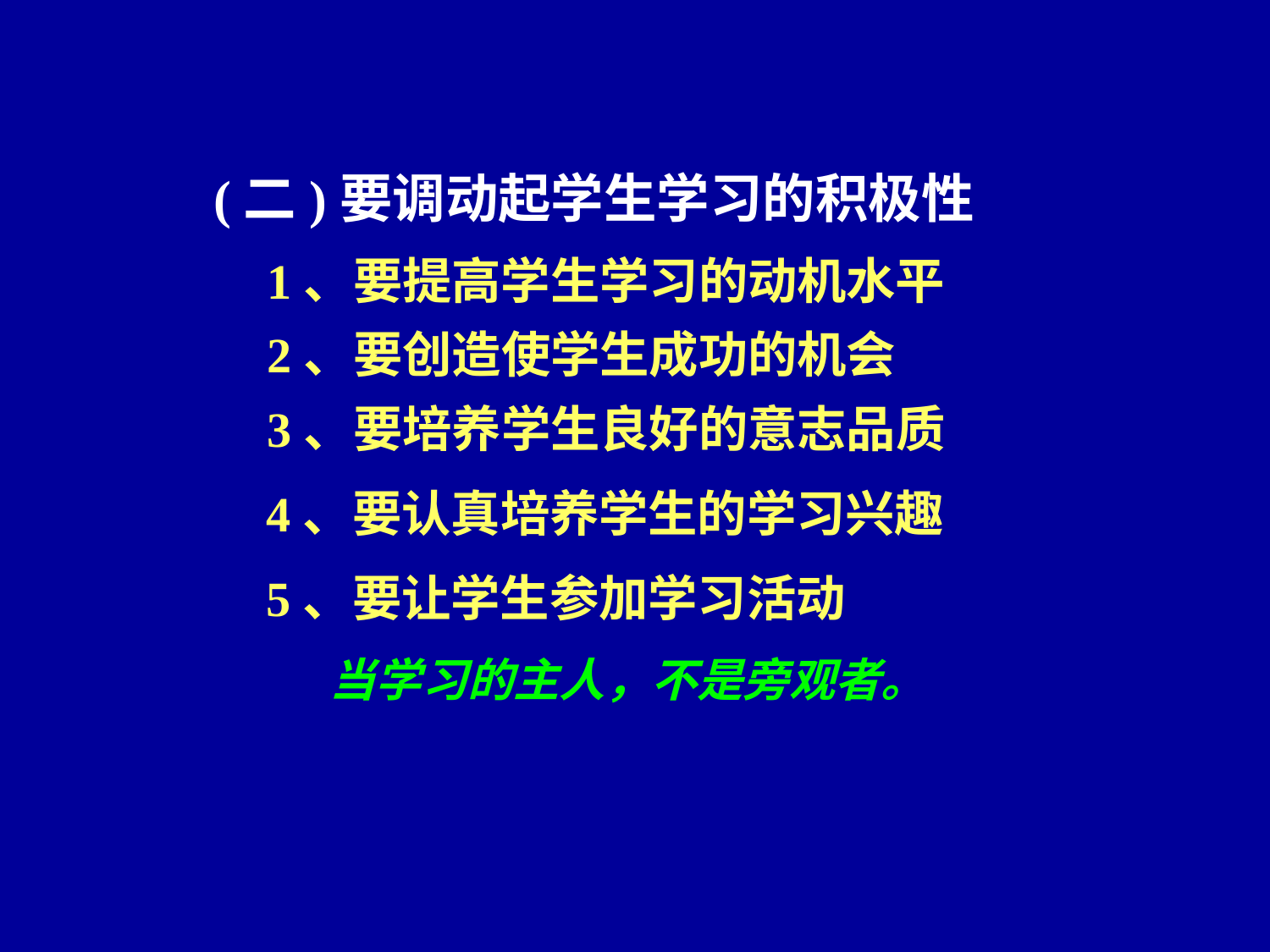

(二)要调动起学生学习的积极性
1、要提高学生学习的动机水平
2、要创造使学生成功的机会
3、要培养学生良好的意志品质
4、要认真培养学生的学习兴趣
5、要让学生参加学习活动
当学习的主人，不是旁观者。